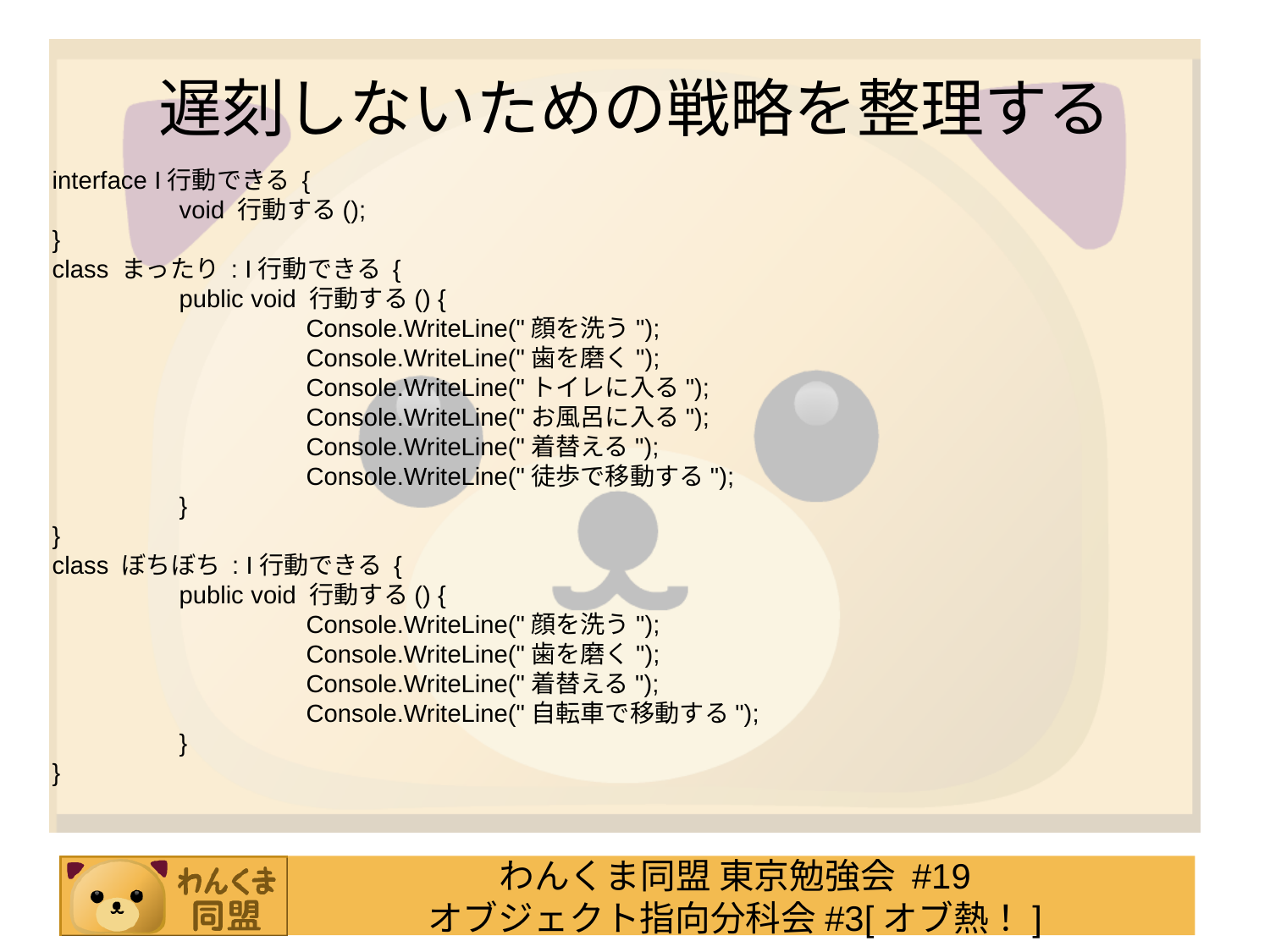

# 遅刻しないための戦略を整理する
interface I行動できる {
	void 行動する();
}
class まったり : I行動できる {
	public void 行動する() {
		Console.WriteLine("顔を洗う");
		Console.WriteLine("歯を磨く");
		Console.WriteLine("トイレに入る");
		Console.WriteLine("お風呂に入る");
		Console.WriteLine("着替える");
		Console.WriteLine("徒歩で移動する");
	}
}
class ぼちぼち : I行動できる {
	public void 行動する() {
		Console.WriteLine("顔を洗う");
		Console.WriteLine("歯を磨く");
		Console.WriteLine("着替える");
		Console.WriteLine("自転車で移動する");
	}
}